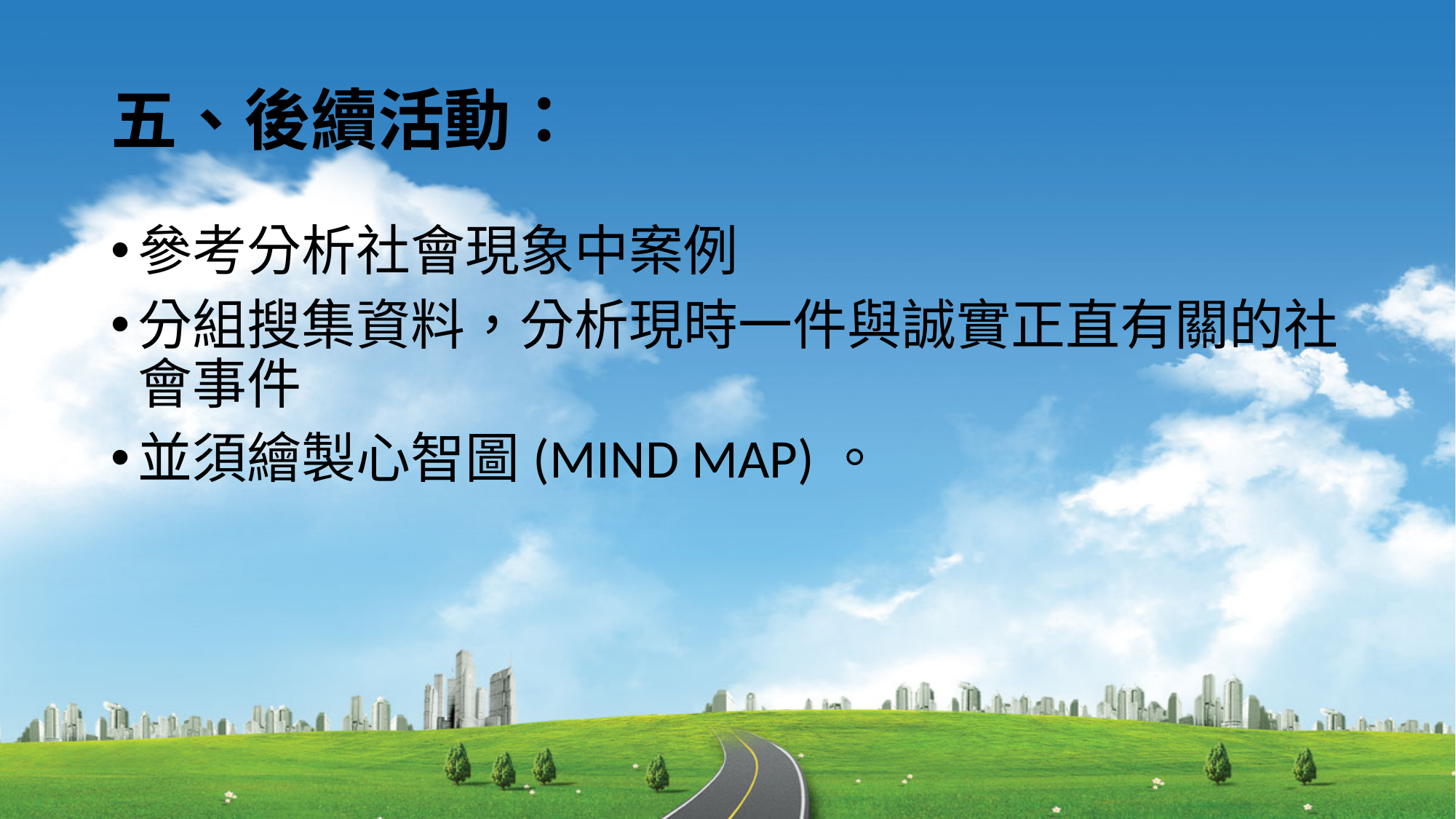

# 五、後續活動：
參考分析社會現象中案例
分組搜集資料，分析現時一件與誠實正直有關的社會事件
並須繪製心智圖(MIND MAP)。